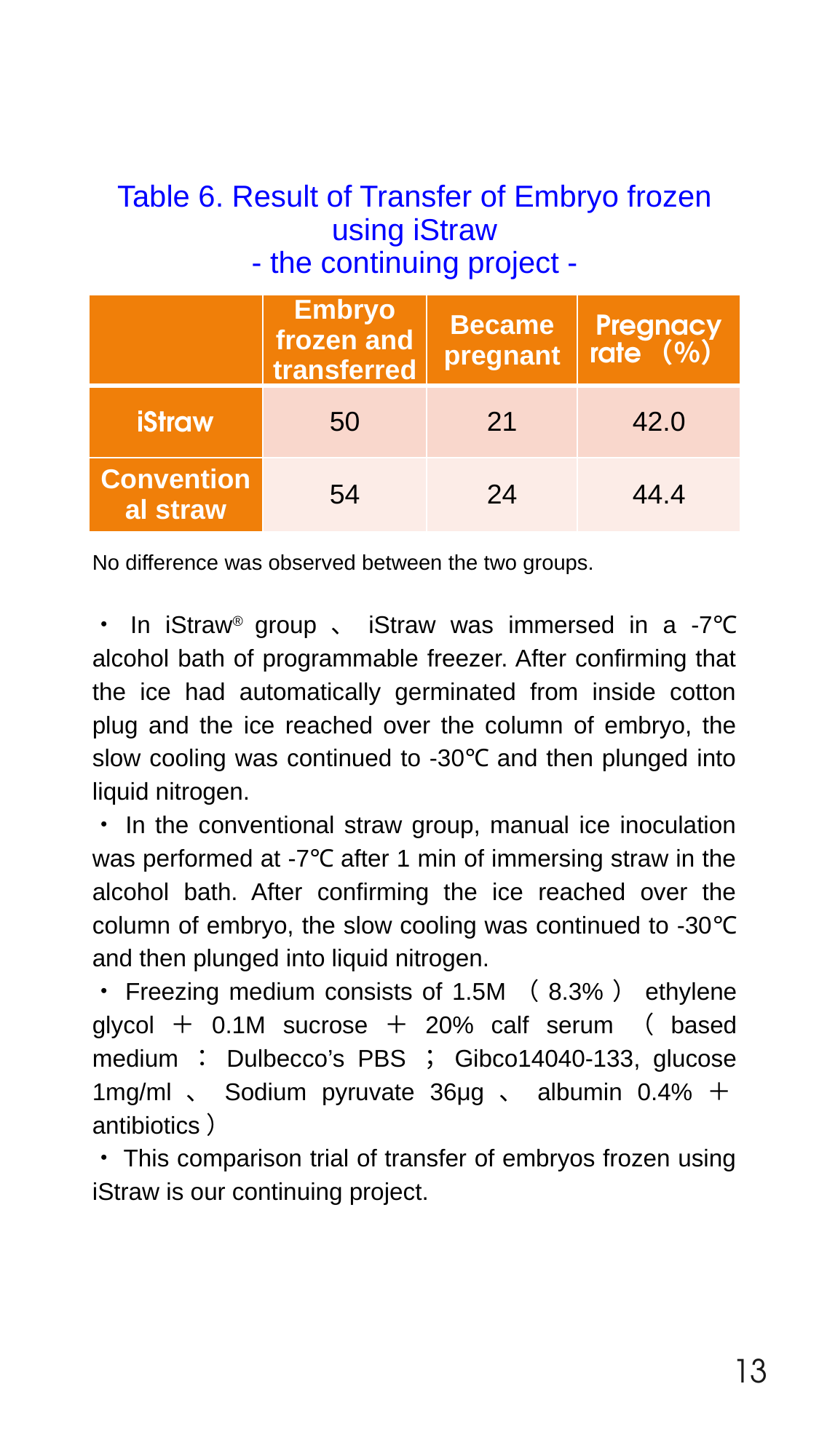

Table 6. Result of Transfer of Embryo frozen using iStraw
- the continuing project -
|  | Embryo frozen and transferred | Became pregnant | Pregnacy rate（％） |
| --- | --- | --- | --- |
| iStraw | 50 | 21 | 42.0 |
| Conventional straw | 54 | 24 | 44.4 |
No difference was observed between the two groups.

・In iStraw® group、iStraw was immersed in a -7℃ alcohol bath of programmable freezer. After confirming that the ice had automatically germinated from inside cotton plug and the ice reached over the column of embryo, the slow cooling was continued to -30℃ and then plunged into liquid nitrogen.
・In the conventional straw group, manual ice inoculation was performed at -7℃ after 1 min of immersing straw in the alcohol bath. After confirming the ice reached over the column of embryo, the slow cooling was continued to -30℃ and then plunged into liquid nitrogen.
・Freezing medium consists of 1.5M（8.3%）ethylene glycol＋0.1M sucrose＋20% calf serum（based medium：Dulbecco’s PBS；Gibco14040-133, glucose 1mg/ml、Sodium pyruvate 36μg、albumin 0.4%＋antibiotics）
・This comparison trial of transfer of embryos frozen using iStraw is our continuing project.

13